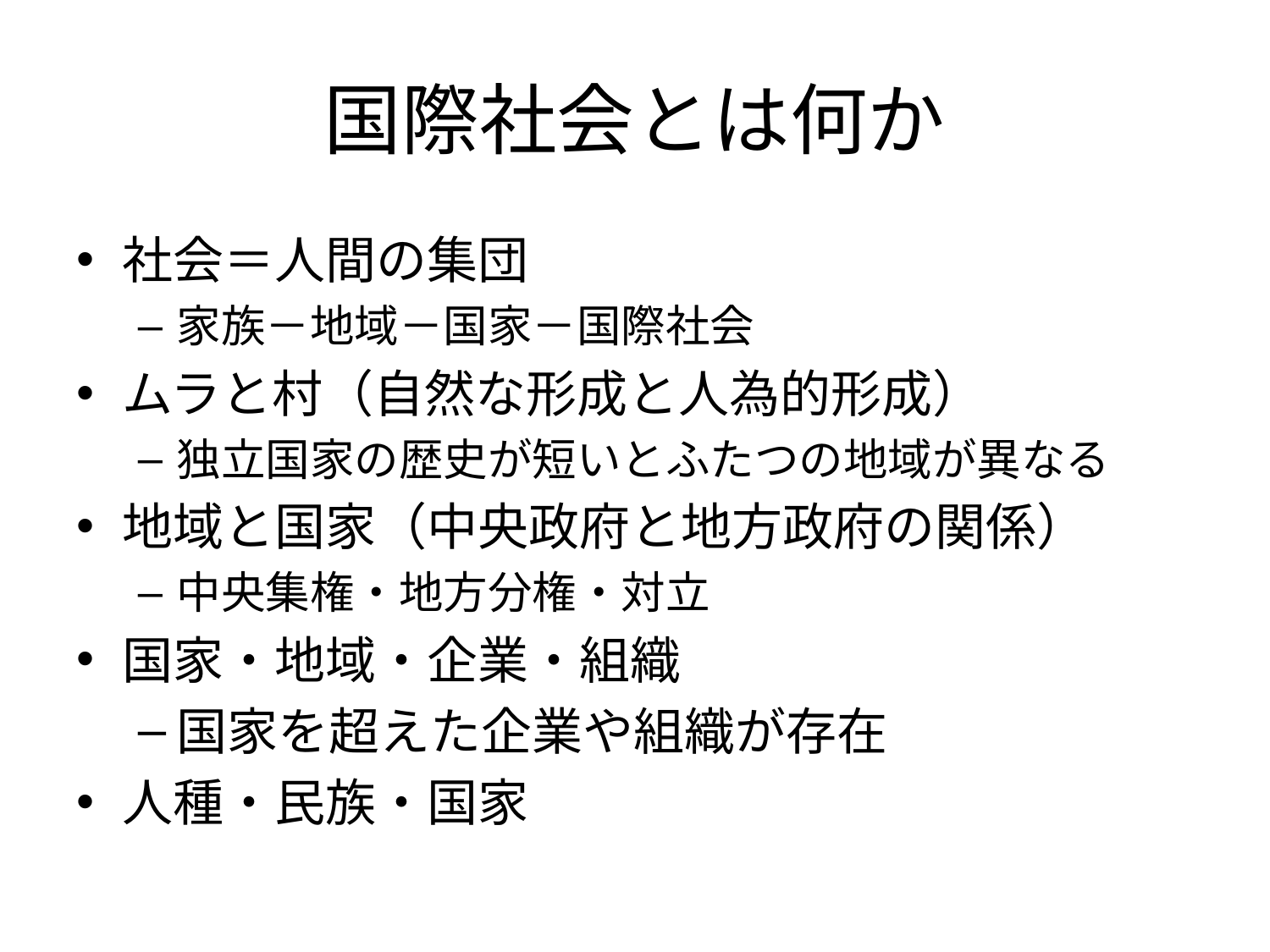

# 国際社会とは何か
社会＝人間の集団
家族－地域－国家－国際社会
ムラと村（自然な形成と人為的形成）
独立国家の歴史が短いとふたつの地域が異なる
地域と国家（中央政府と地方政府の関係）
中央集権・地方分権・対立
国家・地域・企業・組織
国家を超えた企業や組織が存在
人種・民族・国家